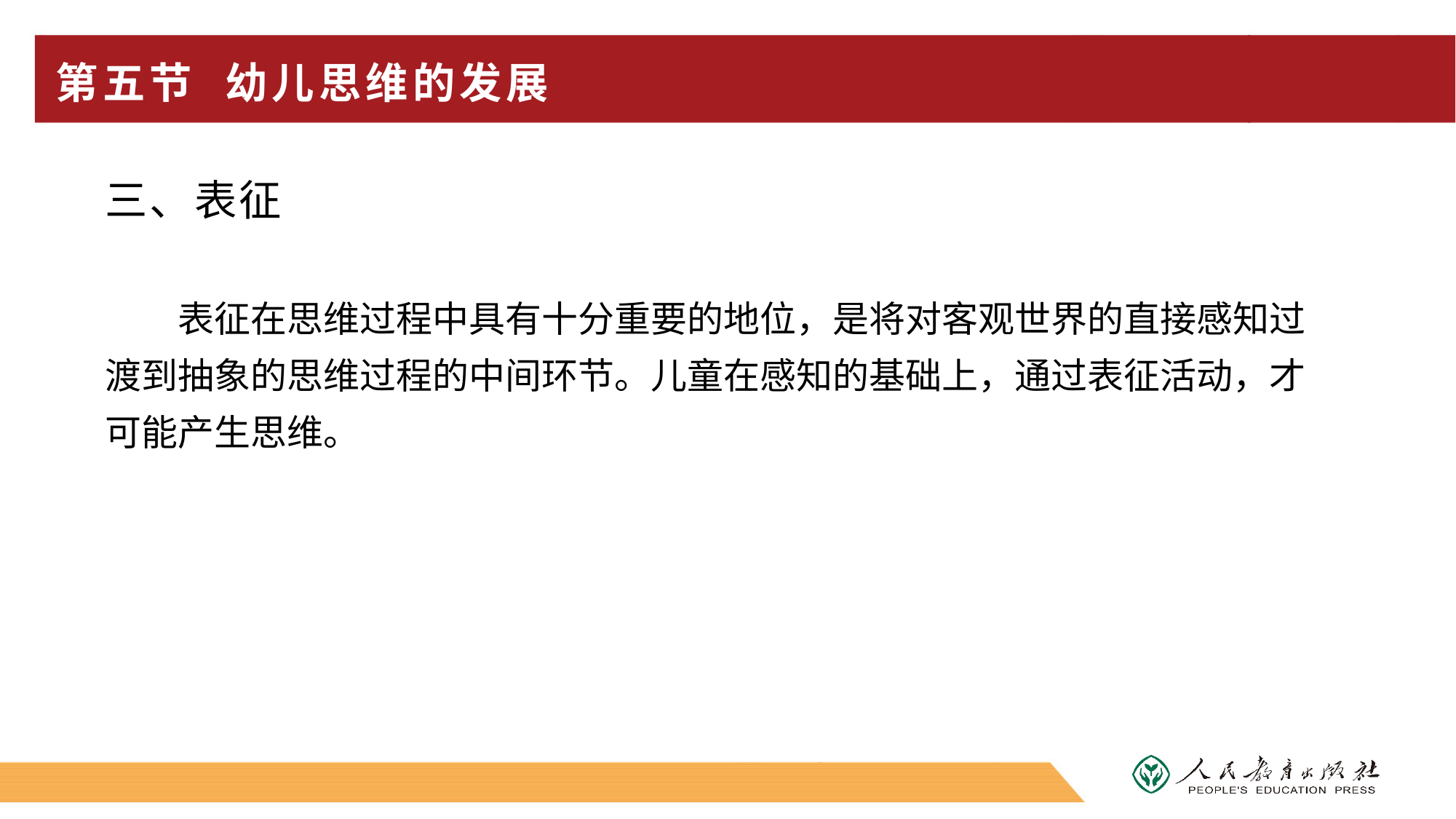

# 第五节  幼儿思维的发展
三、表征
表征在思维过程中具有十分重要的地位，是将对客观世界的直接感知过渡到抽象的思维过程的中间环节。儿童在感知的基础上，通过表征活动，才可能产生思维。